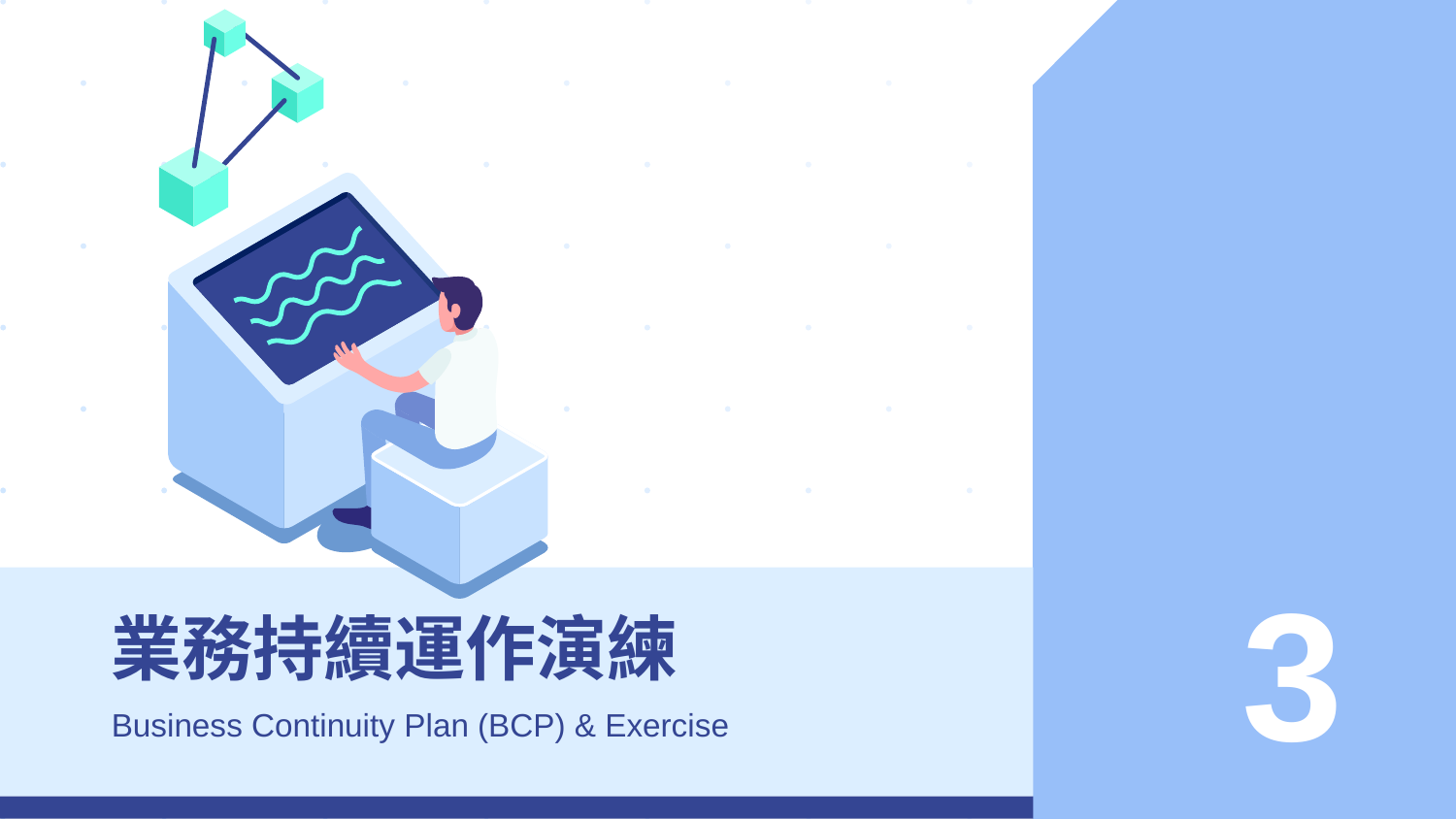

3
# 業務持續運作演練
Business Continuity Plan (BCP) & Exercise